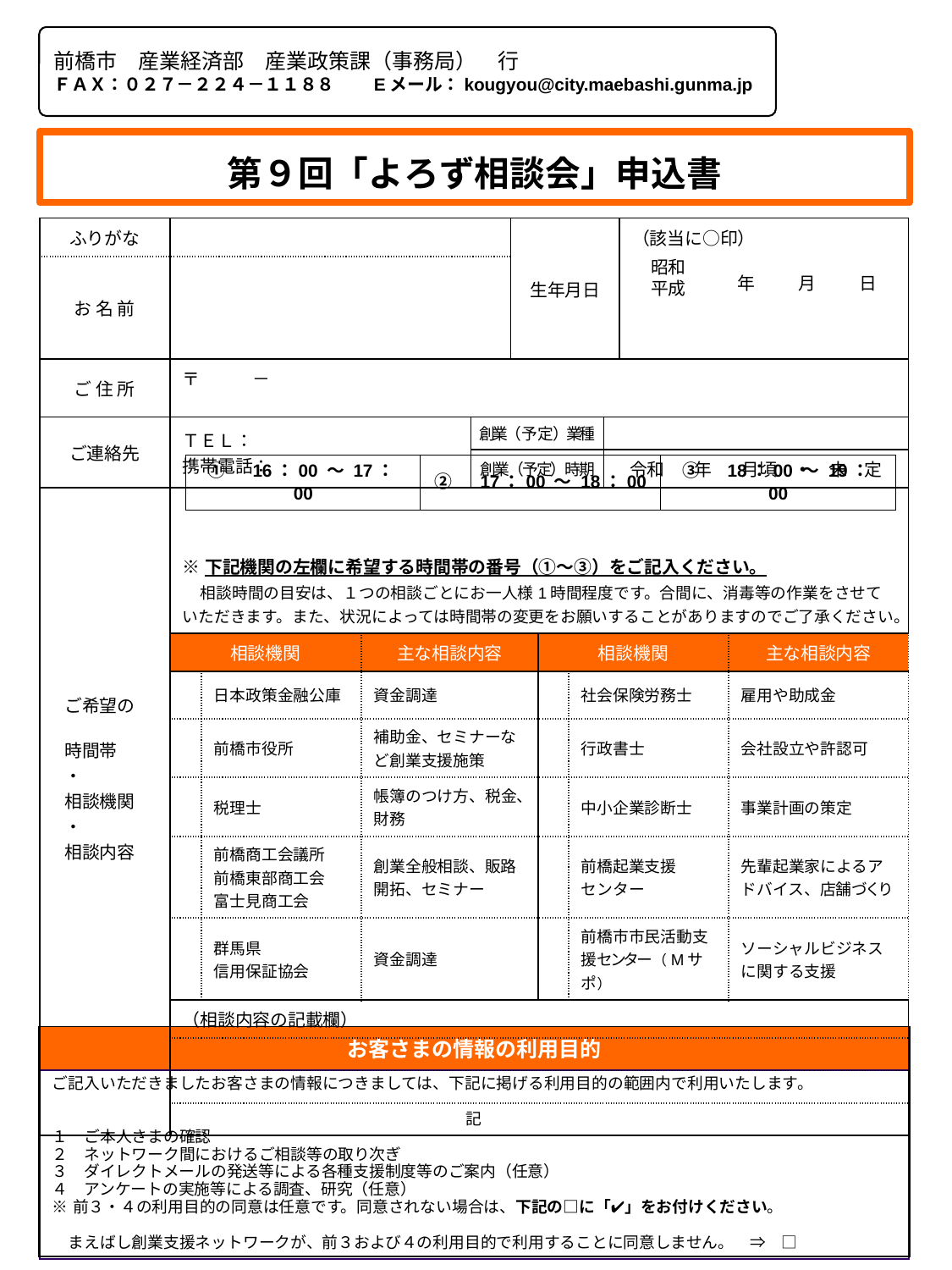

前橋市　産業経済部　産業政策課（事務局）　行
ＦＡＸ：０２７－２２４－１１８８　　Eメール：kougyou@city.maebashi.gunma.jp
# 第９回「よろず相談会」申込書
| ふりがな |  |  |  |  | 生年月日 |  |  |  | （該当に○印） 　　　　　　年　　 月　　 日 |  |
| --- | --- | --- | --- | --- | --- | --- | --- | --- | --- | --- |
| お 名 前 |  |  |  |  |  |  |  |  |  |  |
| ご 住 所 | 〒　　　－ |  |  |  |  |  |  |  |  |  |
| ご連絡先 | ＴＥＬ： 携帯電話： |  |  | 創業（予定）業種 |  |  |  |  |  |  |
|  |  |  |  | 創業（予定）時期 |  |  |  | 令和 　 年 　 月頃　・　未　定 |  |  |
| ご希望の 時間帯 ・ 相談機関 ・ 相談内容 | ※下記機関の左欄に希望する時間帯の番号（①～③）をご記入ください。 　相談時間の目安は、１つの相談ごとにお一人様1時間程度です。合間に、消毒等の作業をさせていただきます。また、状況によっては時間帯の変更をお願いすることがありますのでご了承ください。 |  |  |  |  |  |  |  |  |  |
|  | 相談機関 |  | 主な相談内容 |  |  | 相談機関 |  |  |  | 主な相談内容 |
|  |  | 日本政策金融公庫 | 資金調達 |  |  |  | 社会保険労務士 |  |  | 雇用や助成金 |
|  |  | 前橋市役所 | 補助金、セミナーなど創業支援施策 |  |  |  | 行政書士 |  |  | 会社設立や許認可 |
|  |  | 税理士 | 帳簿のつけ方、税金、財務 |  |  |  | 中小企業診断士 |  |  | 事業計画の策定 |
|  |  | 前橋商工会議所 前橋東部商工会 富士見商工会 | 創業全般相談、販路開拓、セミナー |  |  |  | 前橋起業支援 センター |  |  | 先輩起業家によるアドバイス、店舗づくり |
|  |  | 群馬県 信用保証協会 | 資金調達 |  |  |  | 前橋市市民活動支援センター（Mサポ） |  |  | ソーシャルビジネスに関する支援 |
|  | （相談内容の記載欄） |  |  |  |  |  |  |  |  |  |
|  |  |  |  |  |  |  |  |  |  |  |
|  |  |  |  |  |  |  |  |  |  |  |
|  |  |  |  |  |  |  |  |  |  |  |
昭和
平成
| ①　16：00 ～ 17：00 | ②　17：00 ～ 18：00 | ③　18：00 ～ 19：00 |
| --- | --- | --- |
|  |
| --- |
| お客さまの情報の利用目的 |
| --- |
| ご記入いただきましたお客さまの情報につきましては、下記に掲げる利用目的の範囲内で利用いたします。 記 １　ご本人さまの確認 ２　ネットワーク間におけるご相談等の取り次ぎ ３　ダイレクトメールの発送等による各種支援制度等のご案内（任意） ４　アンケートの実施等による調査、研究（任意） ※前３・４の利用目的の同意は任意です。同意されない場合は、下記の□に「✔」をお付けください。 　まえばし創業支援ネットワークが、前３および４の利用目的で利用することに同意しません。　⇒　□ |